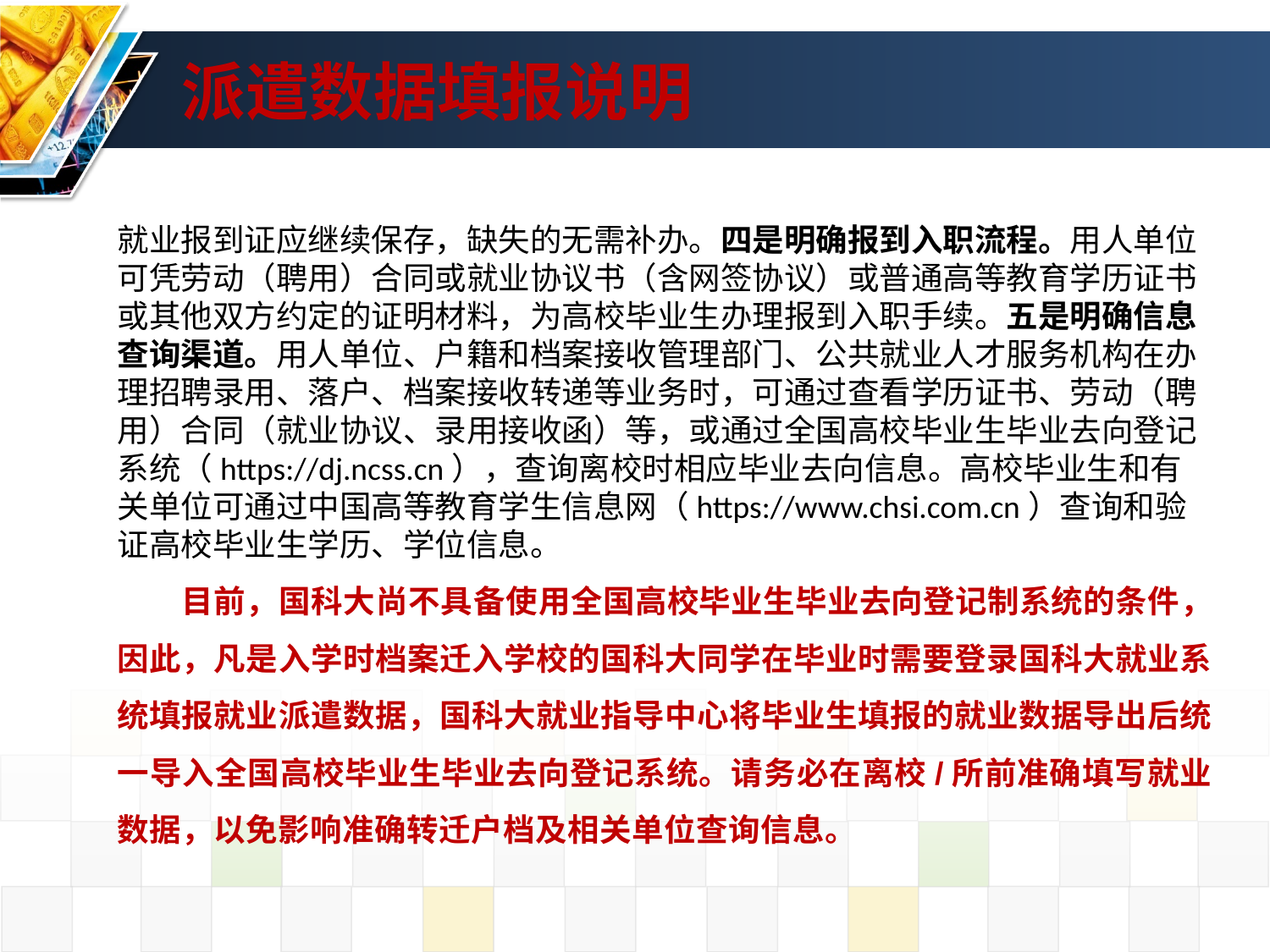

# 派遣数据填报说明
就业报到证应继续保存，缺失的无需补办。四是明确报到入职流程。用人单位可凭劳动（聘用）合同或就业协议书（含网签协议）或普通高等教育学历证书或其他双方约定的证明材料，为高校毕业生办理报到入职手续。五是明确信息查询渠道。用人单位、户籍和档案接收管理部门、公共就业人才服务机构在办理招聘录用、落户、档案接收转递等业务时，可通过查看学历证书、劳动（聘用）合同（就业协议、录用接收函）等，或通过全国高校毕业生毕业去向登记系统（https://dj.ncss.cn），查询离校时相应毕业去向信息。高校毕业生和有关单位可通过中国高等教育学生信息网（https://www.chsi.com.cn）查询和验证高校毕业生学历、学位信息。
       目前，国科大尚不具备使用全国高校毕业生毕业去向登记制系统的条件，因此，凡是入学时档案迁入学校的国科大同学在毕业时需要登录国科大就业系统填报就业派遣数据，国科大就业指导中心将毕业生填报的就业数据导出后统一导入全国高校毕业生毕业去向登记系统。请务必在离校/所前准确填写就业数据，以免影响准确转迁户档及相关单位查询信息。